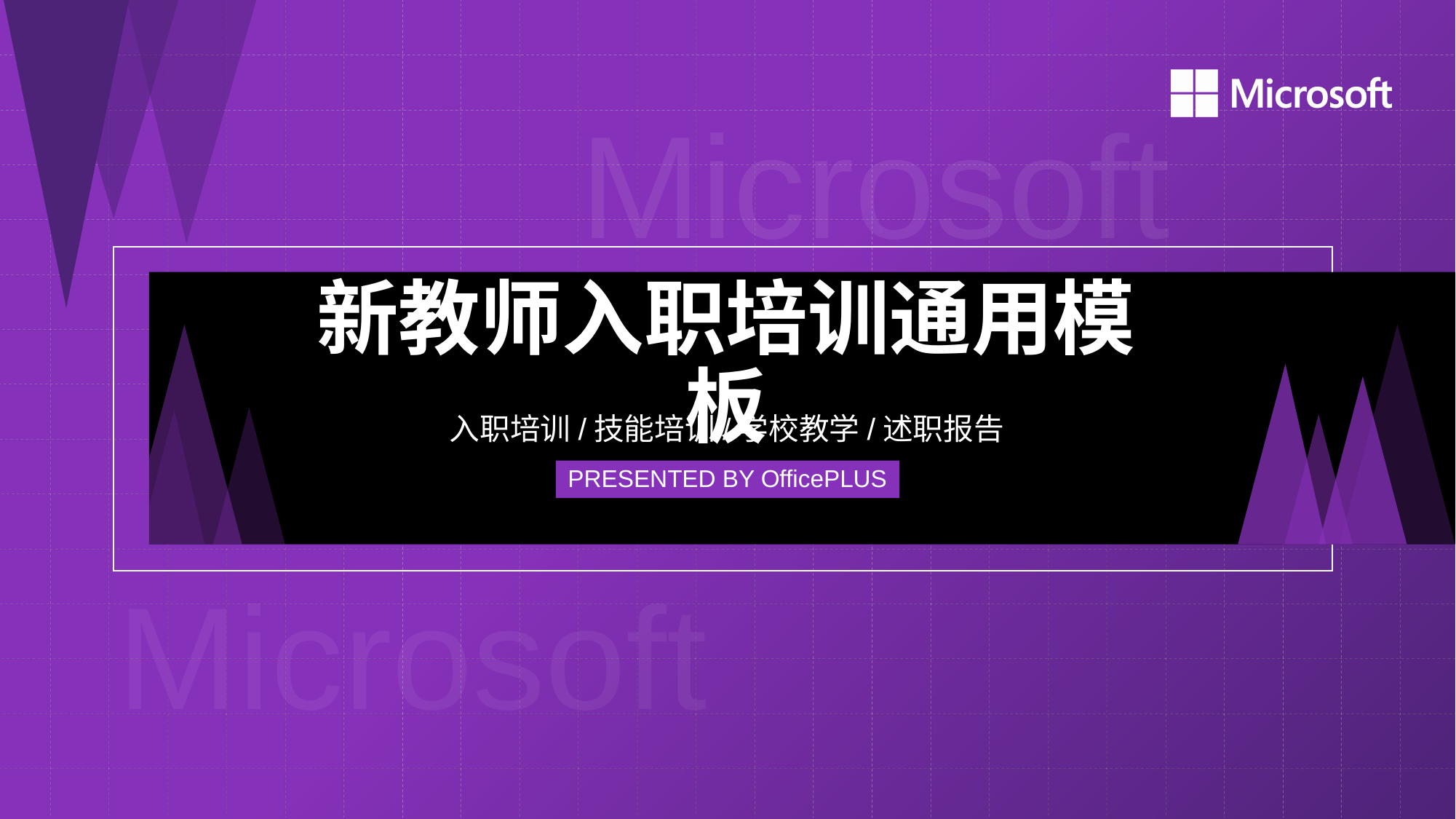

Microsoft
新教师入职培训通用模板
入职培训/技能培训/学校教学/述职报告
PRESENTED BY OfficePLUS
Microsoft